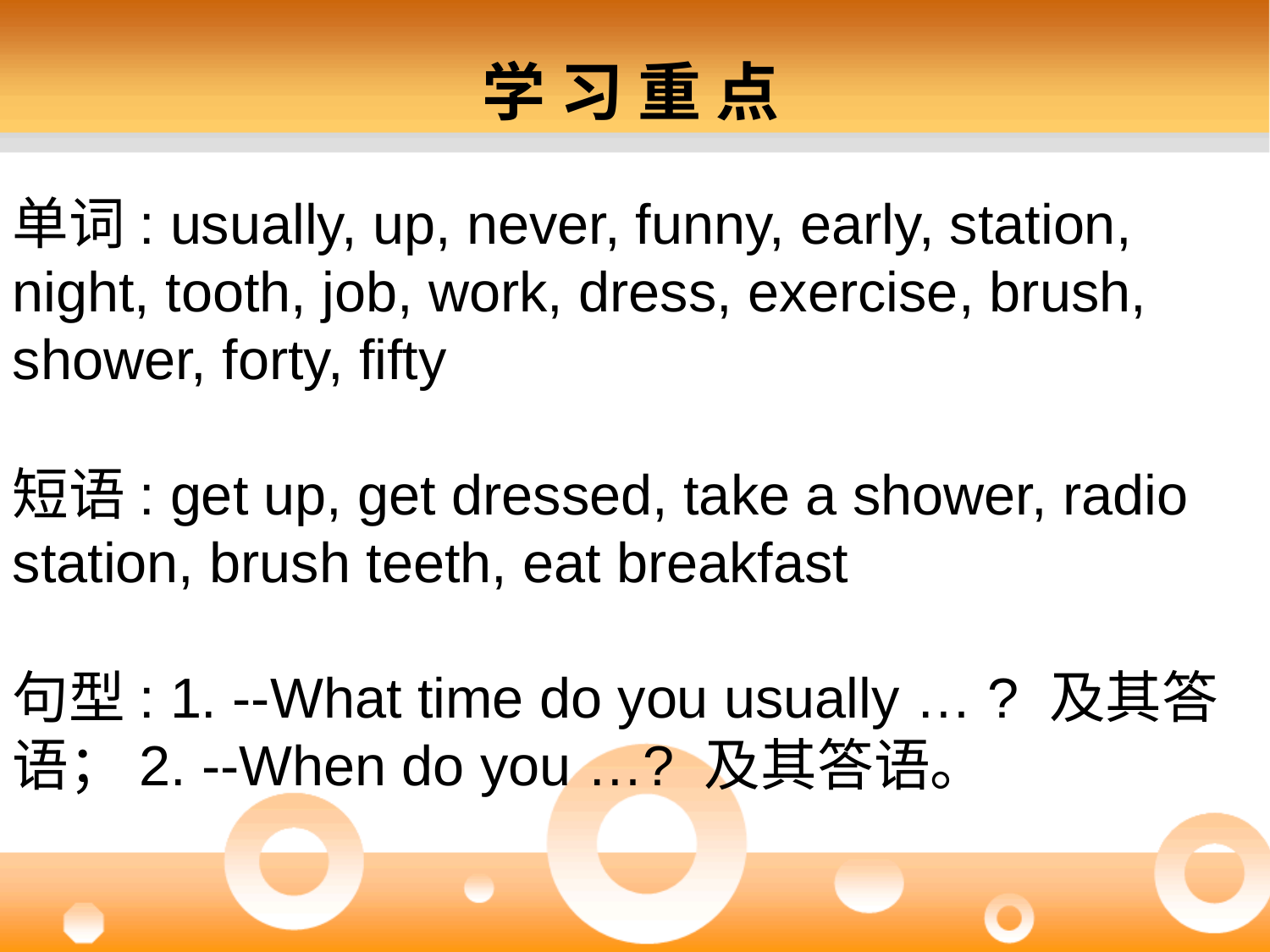

学 习 重 点
单词: usually, up, never, funny, early, station, night, tooth, job, work, dress, exercise, brush, shower, forty, fifty

短语: get up, get dressed, take a shower, radio station, brush teeth, eat breakfast

句型: 1. --What time do you usually … ? 及其答语；2. --When do you …? 及其答语。